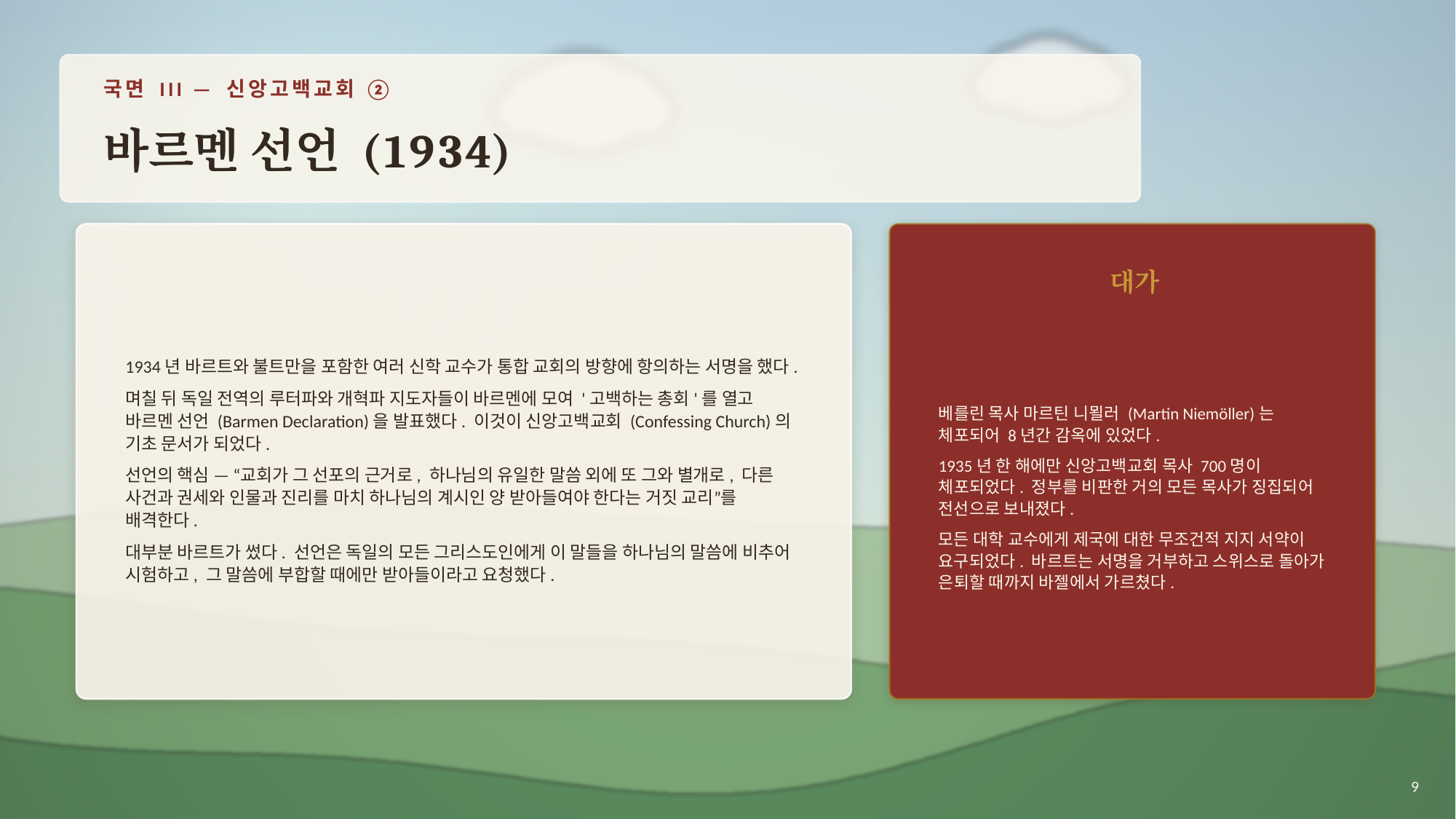

국면 III — 신앙고백교회 ②
바르멘 선언 (1934)

1934년 바르트와 불트만을 포함한 여러 신학 교수가 통합 교회의 방향에 항의하는 서명을 했다.
며칠 뒤 독일 전역의 루터파와 개혁파 지도자들이 바르멘에 모여 '고백하는 총회'를 열고 바르멘 선언 (Barmen Declaration)을 발표했다. 이것이 신앙고백교회 (Confessing Church)의 기초 문서가 되었다.
선언의 핵심 — “교회가 그 선포의 근거로, 하나님의 유일한 말씀 외에 또 그와 별개로, 다른 사건과 권세와 인물과 진리를 마치 하나님의 계시인 양 받아들여야 한다는 거짓 교리”를 배격한다.
대부분 바르트가 썼다. 선언은 독일의 모든 그리스도인에게 이 말들을 하나님의 말씀에 비추어 시험하고, 그 말씀에 부합할 때에만 받아들이라고 요청했다.
대가
베를린 목사 마르틴 니묄러 (Martin Niemöller)는 체포되어 8년간 감옥에 있었다.
1935년 한 해에만 신앙고백교회 목사 700명이 체포되었다. 정부를 비판한 거의 모든 목사가 징집되어 전선으로 보내졌다.
모든 대학 교수에게 제국에 대한 무조건적 지지 서약이 요구되었다. 바르트는 서명을 거부하고 스위스로 돌아가 은퇴할 때까지 바젤에서 가르쳤다.
9